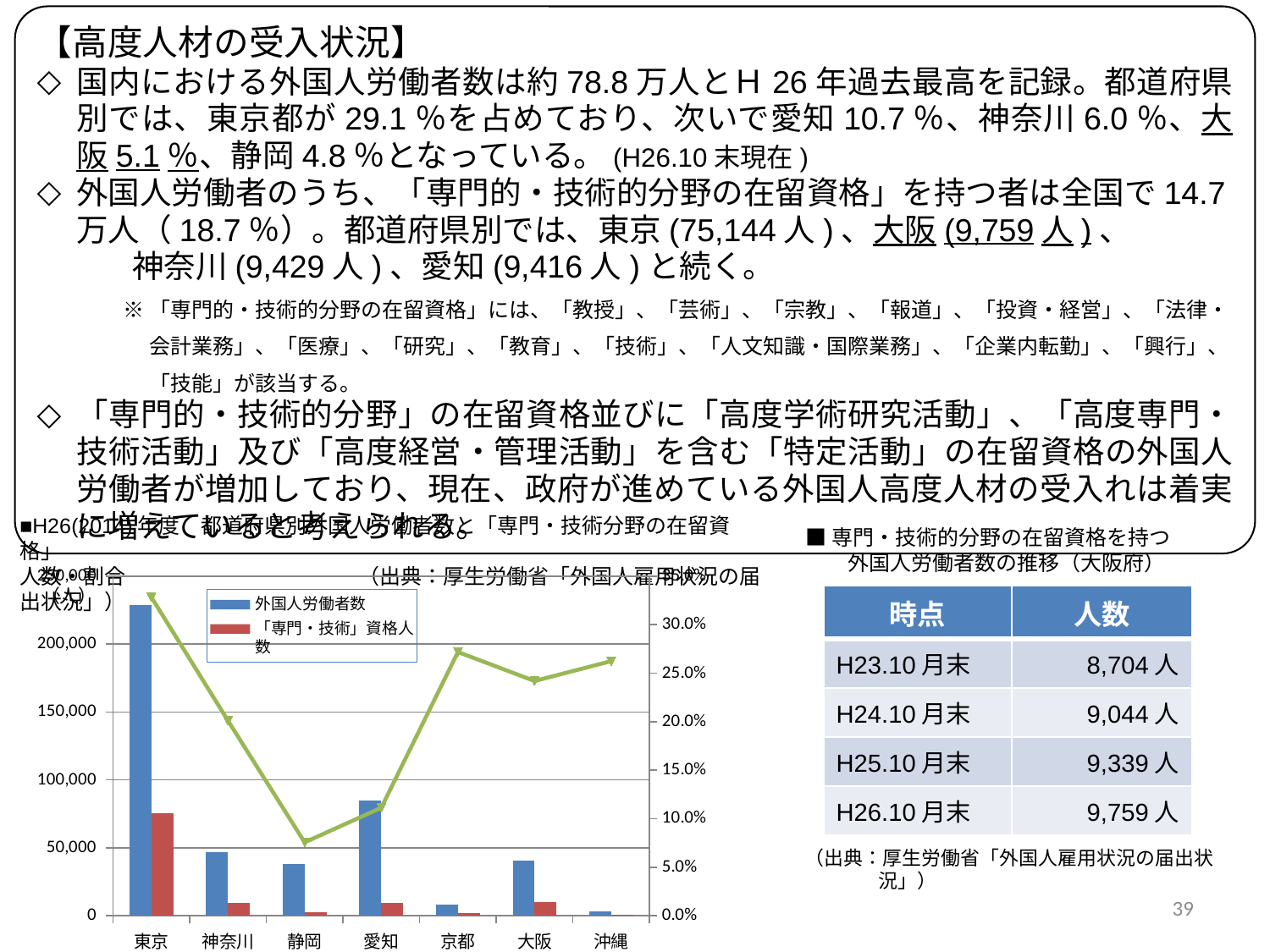

【高度人材の受入状況】
国内における外国人労働者数は約78.8万人とＨ26年過去最高を記録。都道府県別では、東京都が29.1％を占めており、次いで愛知10.7％、神奈川6.0％、大阪5.1％、静岡4.8％となっている。(H26.10末現在)
外国人労働者のうち、「専門的・技術的分野の在留資格」を持つ者は全国で14.7万人（18.7％）。都道府県別では、東京(75,144人)、大阪(9,759人)、
　　　神奈川(9,429人)、愛知(9,416人)と続く。
※「専門的・技術的分野の在留資格」には、「教授」、「芸術」、「宗教」、「報道」、「投資・経営」、「法律・会計業務」、「医療」、「研究」、「教育」、「技術」、「人文知識・国際業務」、「企業内転勤」、「興行」、「技能」が該当する。
「専門的・技術的分野」の在留資格並びに「高度学術研究活動」、「高度専門・技術活動」及び「高度経営・管理活動」を含む「特定活動」の在留資格の外国人労働者が増加しており、現在、政府が進めている外国人高度人材の受入れは着実に増えていると考えられる。
■H26(2014)年度　都道府県別外国人労働者数と「専門・技術分野の在留資格」
人数・割合　　　　　　　　　　　（出典：厚生労働省「外国人雇用状況の届出状況」）
■専門・技術的分野の在留資格を持つ
　　外国人労働者数の推移（大阪府）

### Chart

| Category | 外国人労働者数 | 「専門・技術」資格人数 | 「専門・技術」資格割合 |
|---|---|---|---|
| 東京 | 228871.0 | 75144.0 | 0.3283246894538845 |
| 神奈川 | 46906.0 | 9429.0 | 0.20101905939538653 |
| 静岡 | 37992.0 | 2872.0 | 0.07559486207622658 |
| 愛知 | 84579.0 | 9416.0 | 0.11132787098452335 |
| 京都 | 8307.0 | 2258.0 | 0.2718189478752859 |
| 大阪 | 40343.0 | 9759.0 | 0.2419007014847681 |
| 沖縄 | 3388.0 | 889.0 | 0.26239669421487605 |
（人）
| 時点 | 人数 |
| --- | --- |
| H23.10月末 | 8,704人 |
| H24.10月末 | 9,044人 |
| H25.10月末 | 9,339人 |
| H26.10月末 | 9,759人 |
（出典：厚生労働省「外国人雇用状況の届出状況」）
39